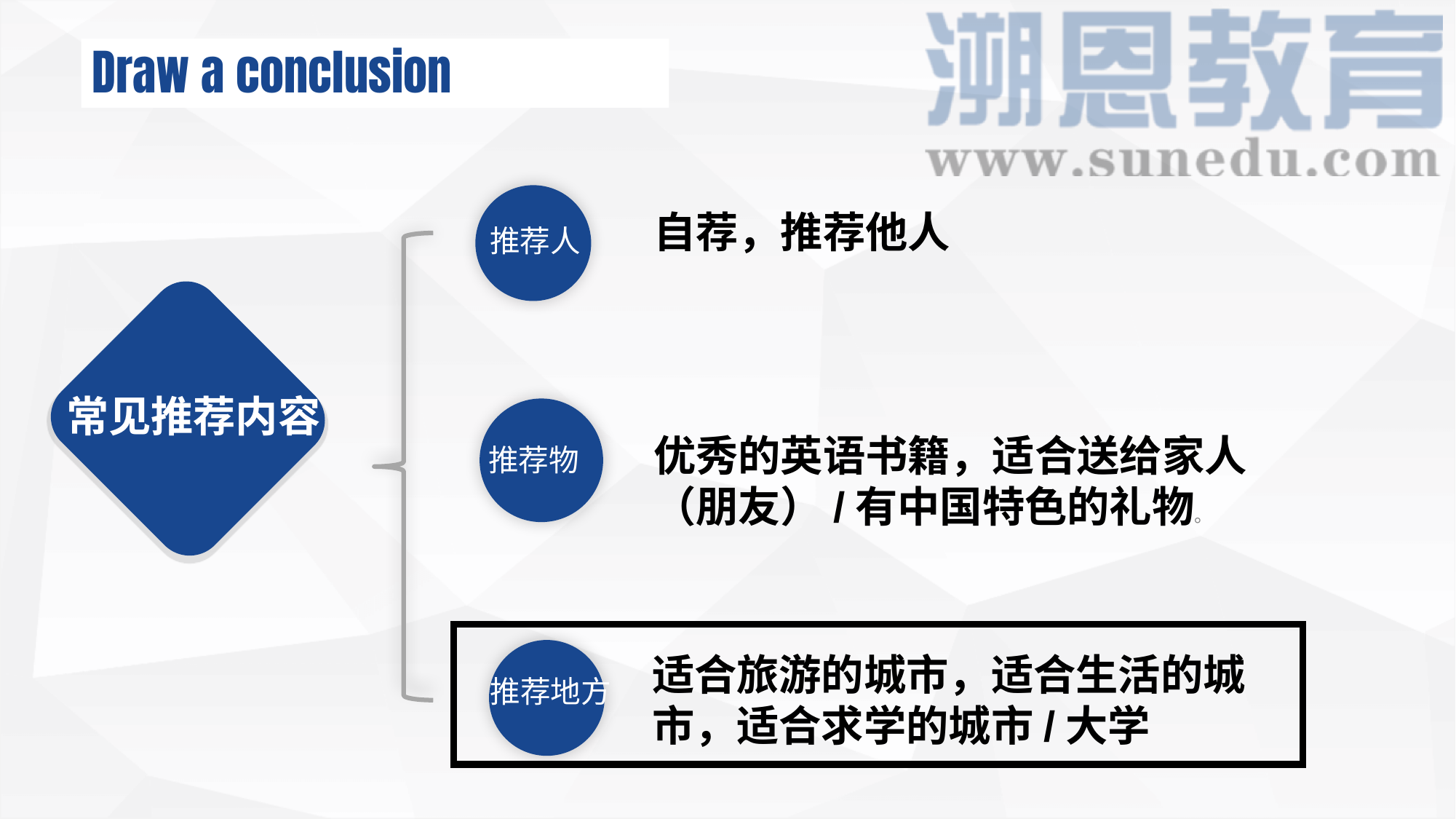

Draw a conclusion
We provide the best way to  your business.

自荐，推荐他人

推荐人

常见推荐内容

优秀的英语书籍，适合送给家人（朋友）/有中国特色的礼物。

推荐物

适合旅游的城市，适合生活的城市，适合求学的城市/大学

推荐地方